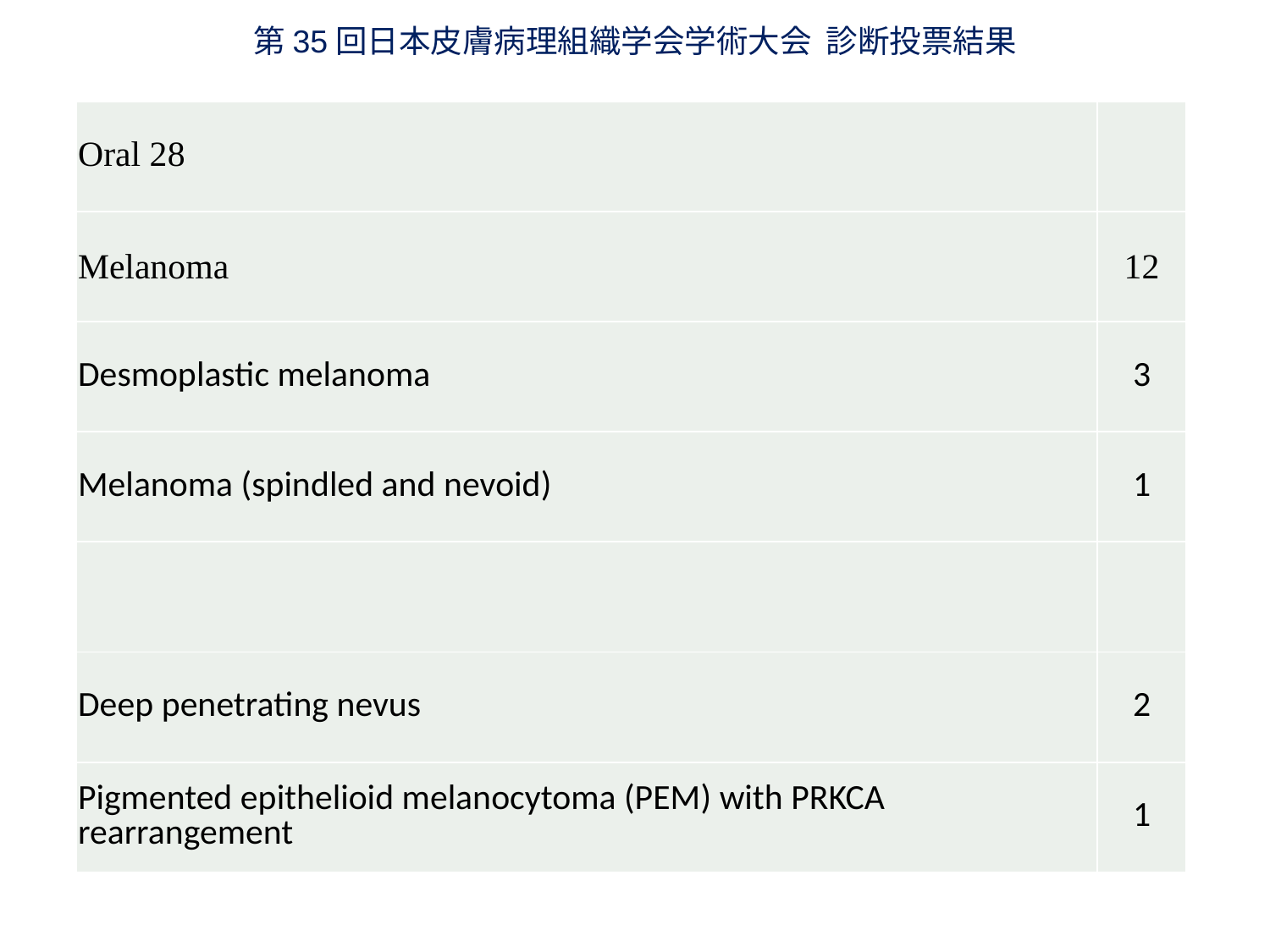

第35回日本皮膚病理組織学会学術大会  診断投票結果
| Oral 28 |  |
| --- | --- |
| Melanoma | 12 |
| Desmoplastic melanoma | 3 |
| Melanoma (spindled and nevoid) | 1 |
|  |  |
| Deep penetrating nevus | 2 |
| Pigmented epithelioid melanocytoma (PEM) with PRKCA rearrangement | 1 |